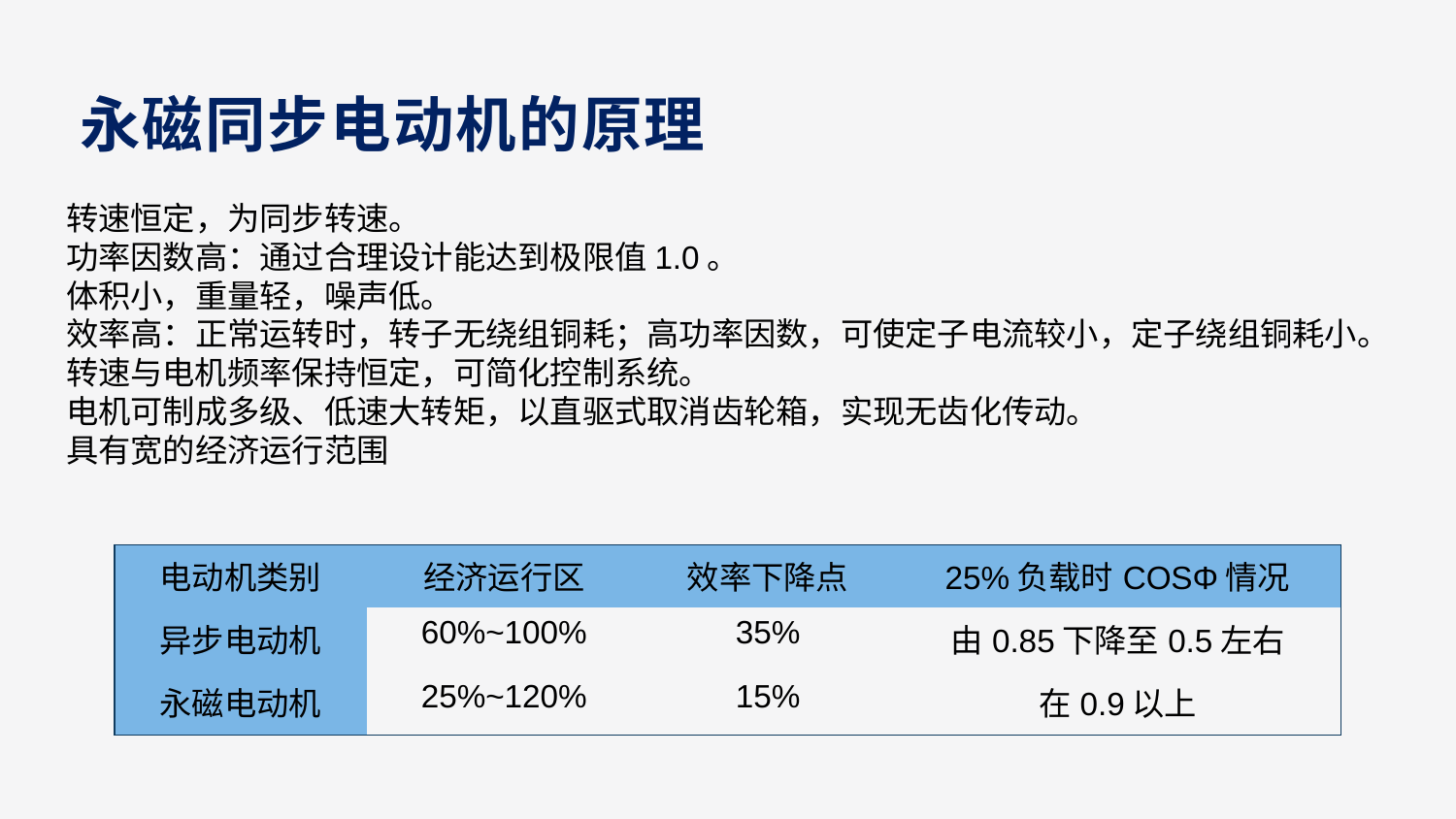

永磁同步电动机的原理
转速恒定，为同步转速。
功率因数高：通过合理设计能达到极限值1.0。
体积小，重量轻，噪声低。
效率高：正常运转时，转子无绕组铜耗；高功率因数，可使定子电流较小，定子绕组铜耗小。
转速与电机频率保持恒定，可简化控制系统。
电机可制成多级、低速大转矩，以直驱式取消齿轮箱，实现无齿化传动。
具有宽的经济运行范围
| 电动机类别 | 经济运行区 | 效率下降点 | 25%负载时COSΦ情况 |
| --- | --- | --- | --- |
| 异步电动机 | 60%~100% | 35% | 由0.85下降至0.5左右 |
| 永磁电动机 | 25%~120% | 15% | 在0.9以上 |